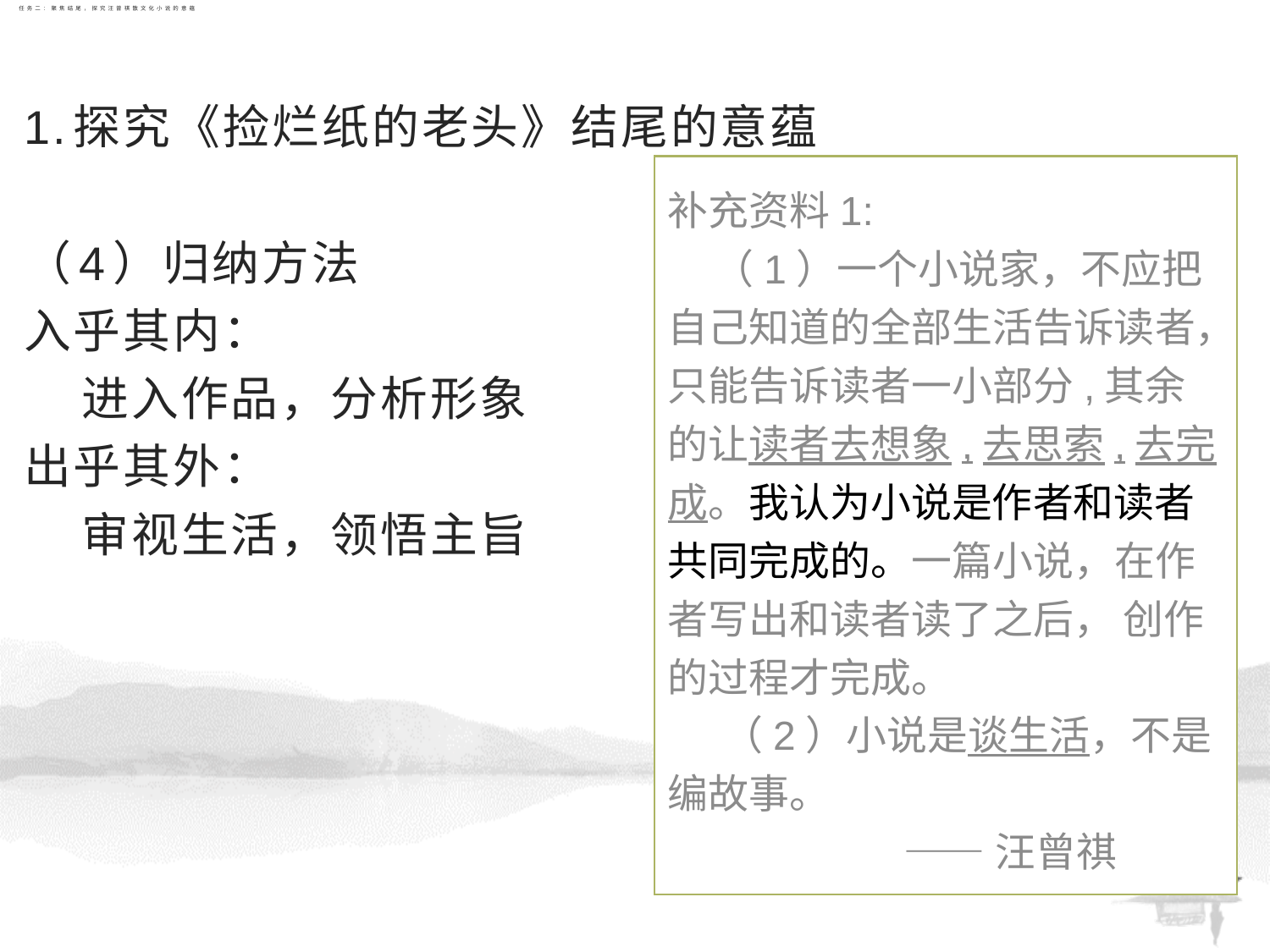

# 任务二：聚焦结尾，探究汪曾祺散文化小说的意蕴
1.探究《捡烂纸的老头》结尾的意蕴

（4）归纳方法
入乎其内：
    进入作品，分析形象
出乎其外：
    审视生活，领悟主旨

补充资料1:
    （1）一个小说家，不应把自己知道的全部生活告诉读者，只能告诉读者一小部分,其余的让读者去想象,去思索,去完成。我认为小说是作者和读者共同完成的。一篇小说，在作者写出和读者读了之后， 创作的过程才完成。
     （2）小说是谈生活，不是编故事。
                          ——汪曾祺